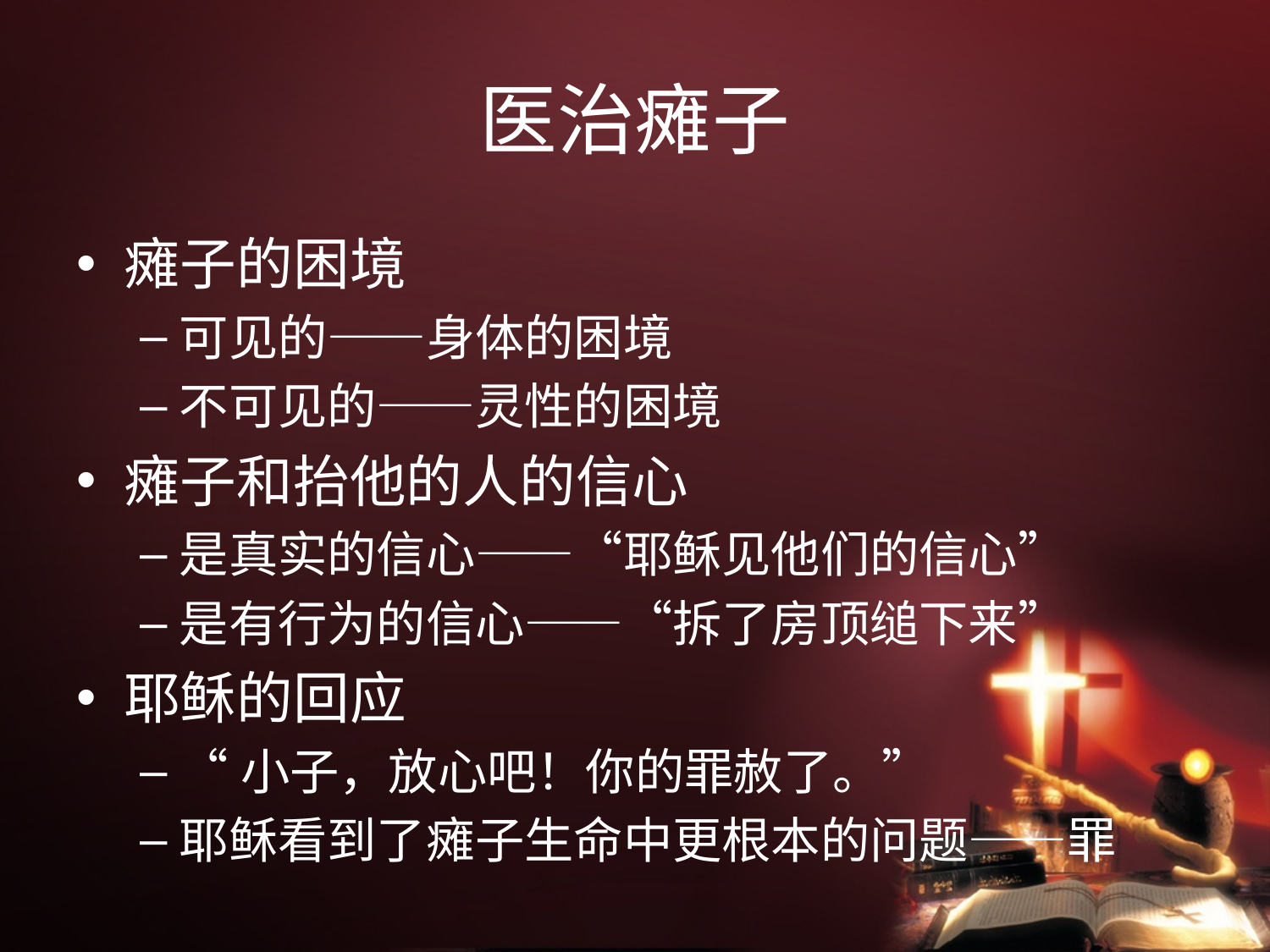

# 医治瘫子
瘫子的困境
可见的——身体的困境
不可见的——灵性的困境
瘫子和抬他的人的信心
是真实的信心——“耶稣见他们的信心”
是有行为的信心——“拆了房顶缒下来”
耶稣的回应
“小子，放心吧！你的罪赦了。”
耶稣看到了瘫子生命中更根本的问题——罪